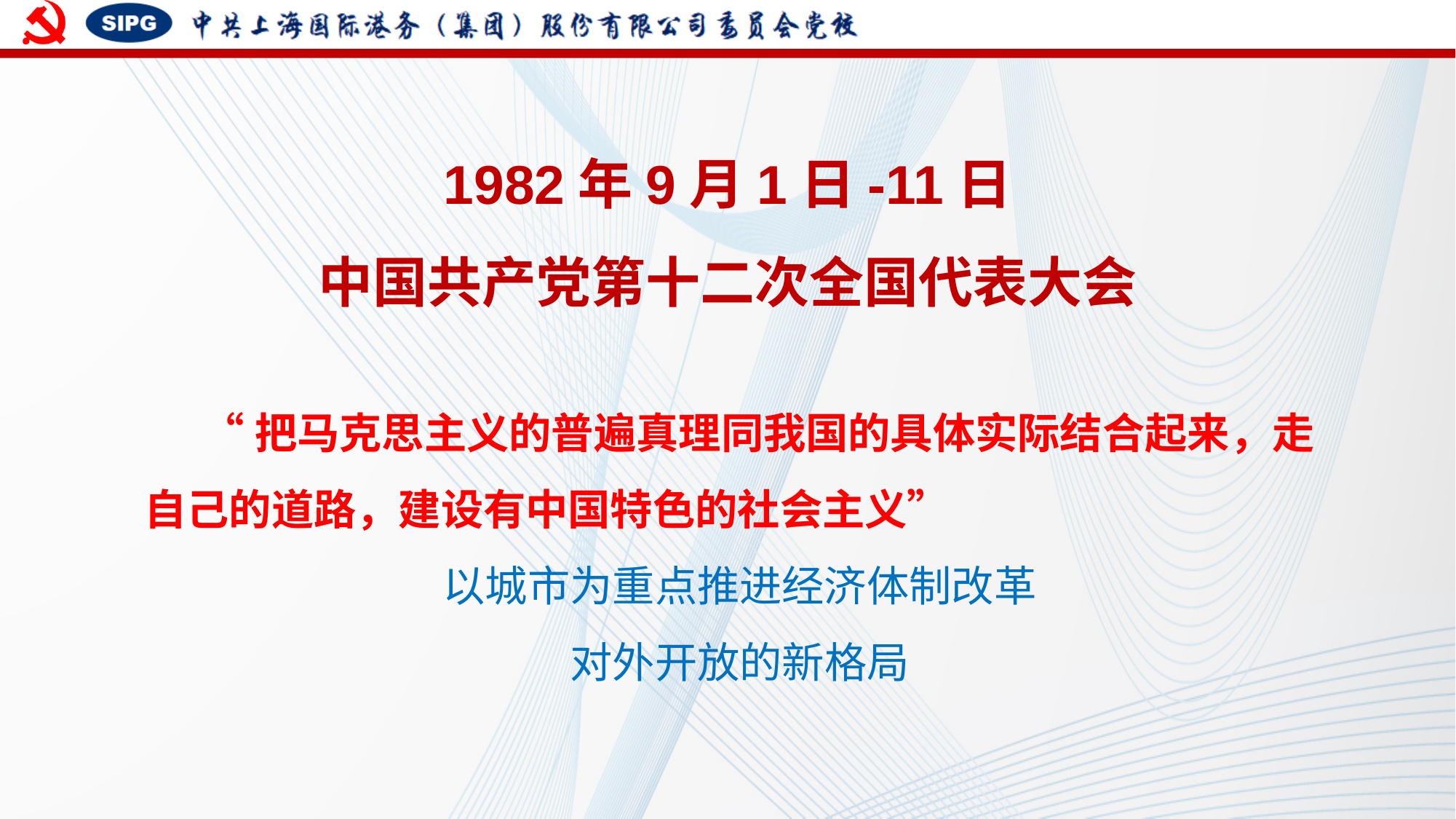

1982年9月1日-11日
中国共产党第十二次全国代表大会
      “把马克思主义的普遍真理同我国的具体实际结合起来，走自己的道路，建设有中国特色的社会主义”
以城市为重点推进经济体制改革
对外开放的新格局